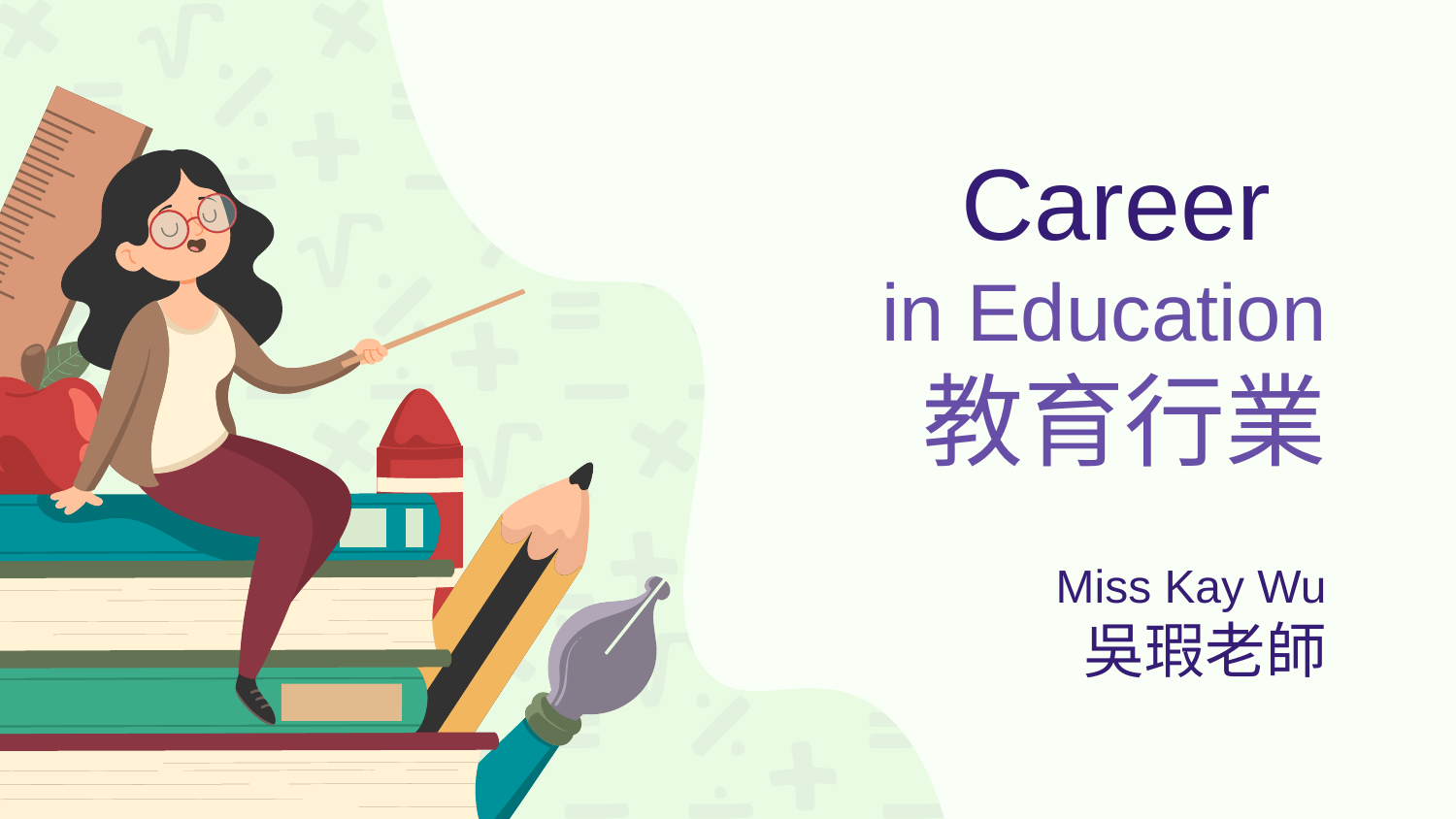

# Career
in Education
教育行業
Miss Kay Wu
吳瑕老師